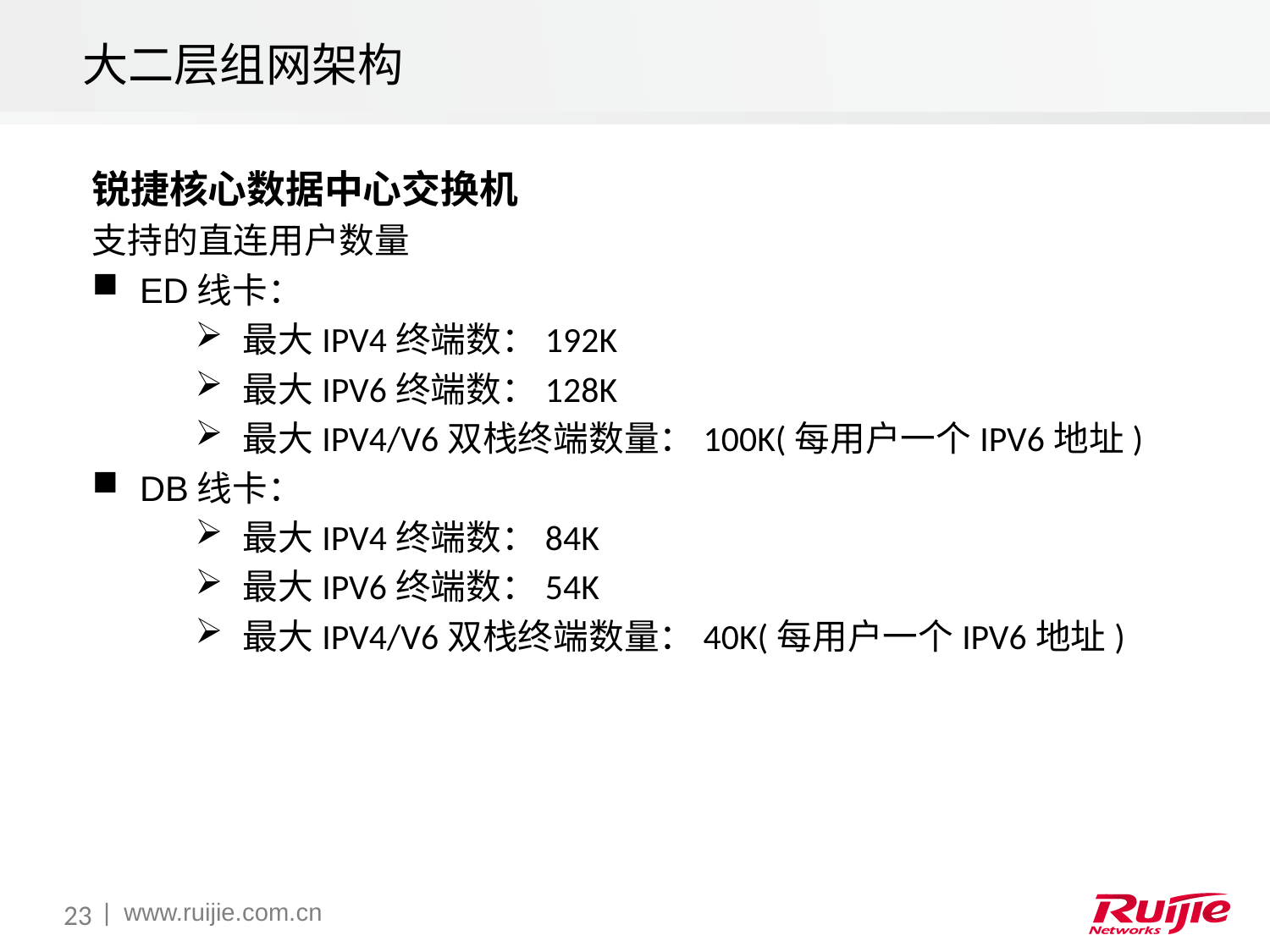

大二层组网架构
锐捷核心数据中心交换机
支持的直连用户数量
ED线卡：
最大IPV4终端数：192K
最大IPV6终端数：128K
最大IPV4/V6双栈终端数量：100K(每用户一个IPV6地址)
DB线卡：
最大IPV4终端数：84K
最大IPV6终端数：54K
最大IPV4/V6双栈终端数量：40K(每用户一个IPV6地址)